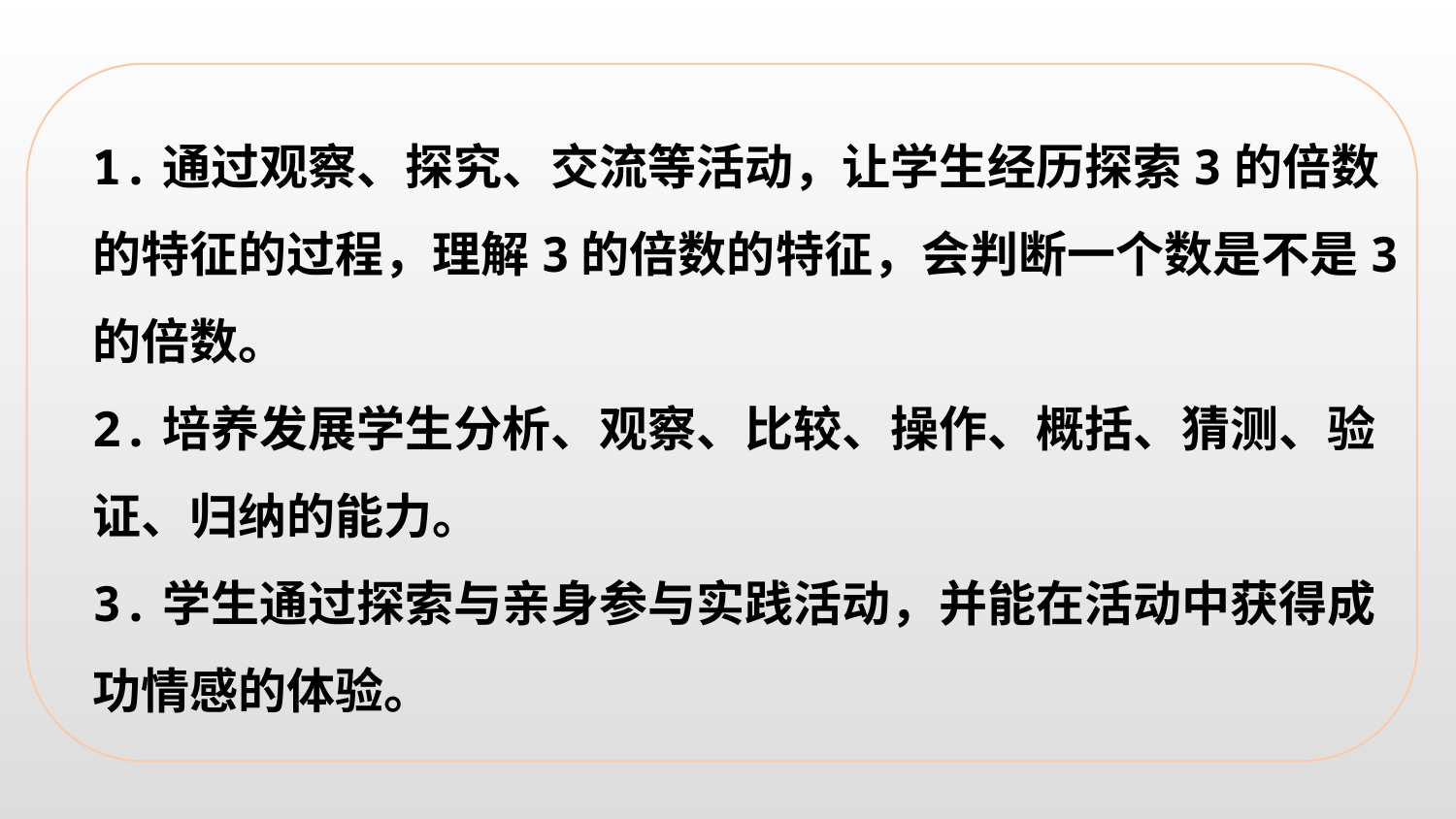

1.通过观察、探究、交流等活动，让学生经历探索3的倍数的特征的过程，理解3的倍数的特征，会判断一个数是不是3的倍数。
2.培养发展学生分析、观察、比较、操作、概括、猜测、验证、归纳的能力。
3.学生通过探索与亲身参与实践活动，并能在活动中获得成功情感的体验。